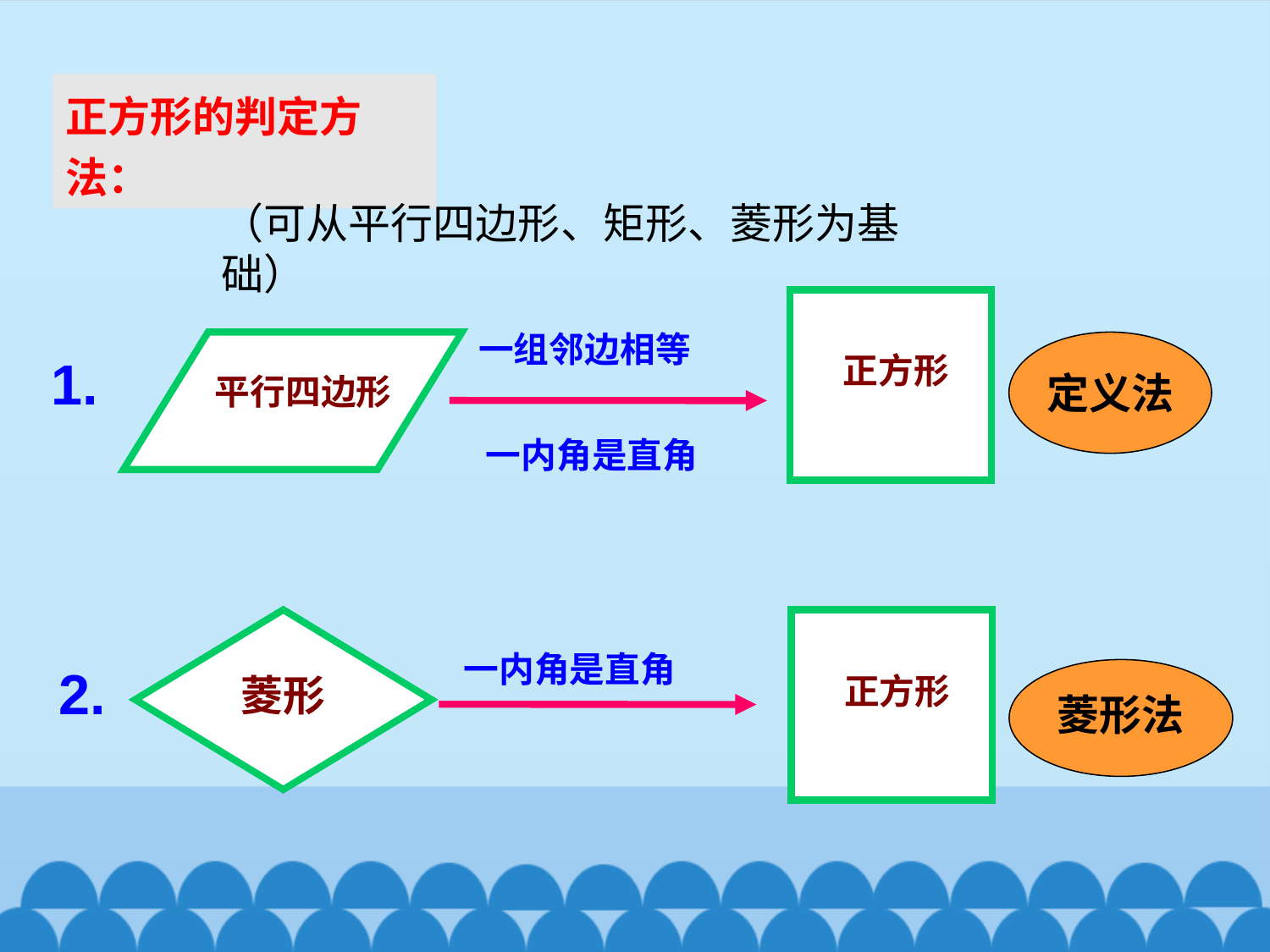

正方形的判定方法：

正方形
一组邻边相等
一内角是直角

平行四边形
1.
（可从平行四边形、矩形、菱形为基础）
定义法

菱形

正方形
一内角是直角
 2.

菱形法